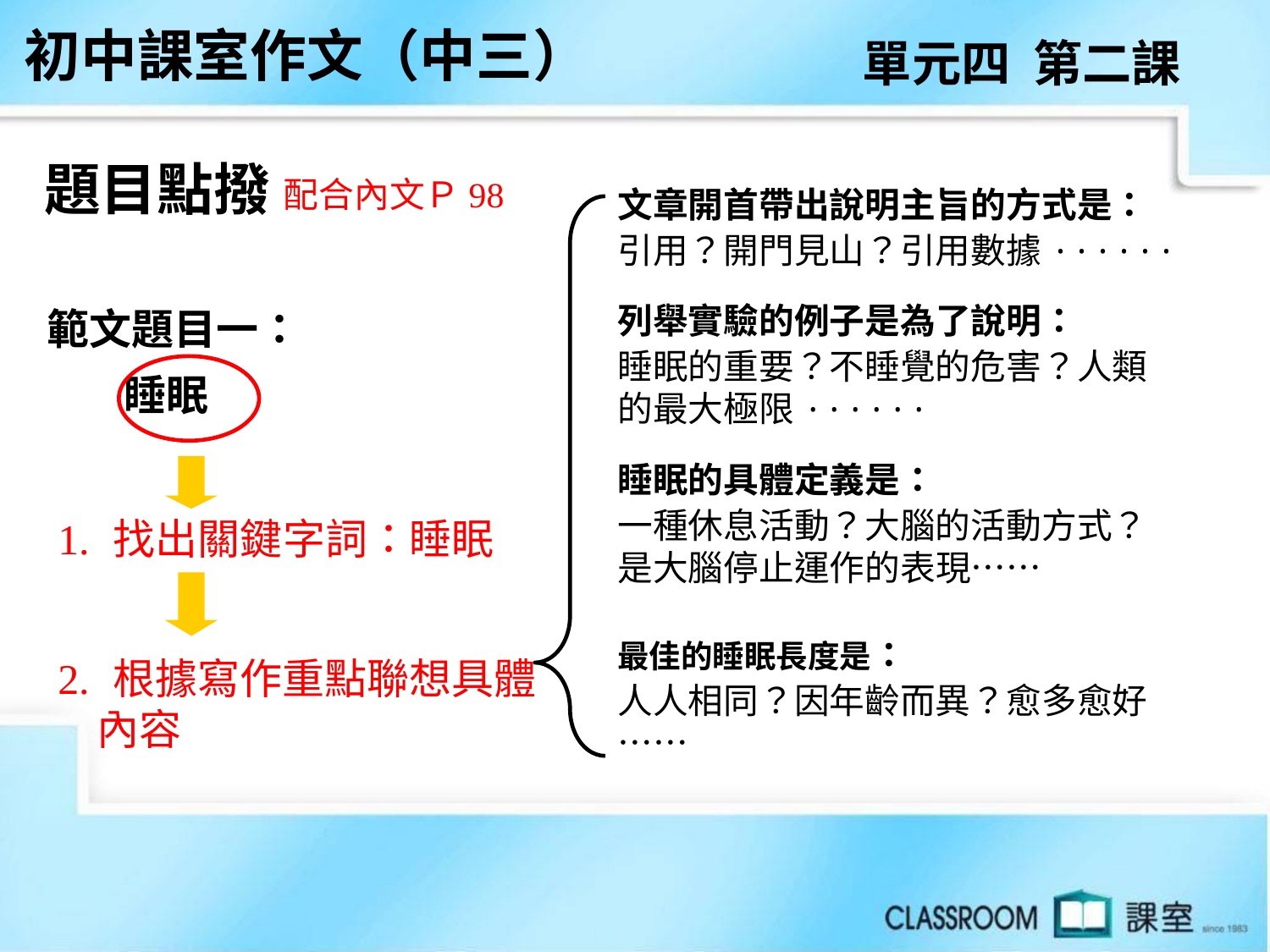

初中課室作文（中三）
單元四  第二課
題目點撥
配合內文Ｐ98
文章開首帶出說明主旨的方式是：
引用？開門見山？引用數據······

列舉實驗的例子是為了說明：
睡眠的重要？不睡覺的危害？人類的最大極限······

睡眠的具體定義是：
一種休息活動？大腦的活動方式？是大腦停止運作的表現……

最佳的睡眠長度是：
人人相同？因年齡而異？愈多愈好……

範文題目一：
       睡眠

1. 找出關鍵字詞：睡眠

2. 根據寫作重點聯想具體
   內容